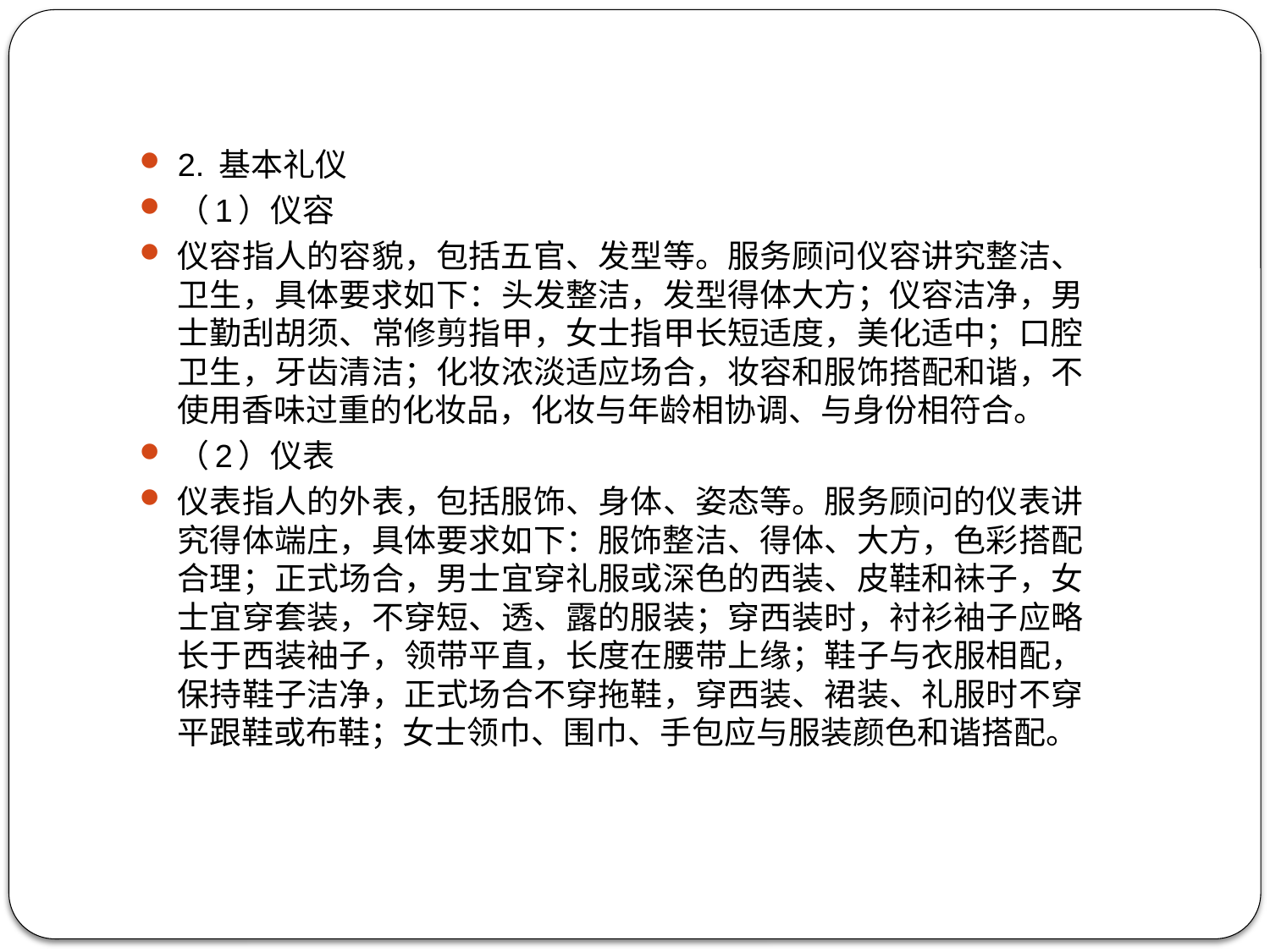

2. 基本礼仪
（1）仪容
仪容指人的容貌，包括五官、发型等。服务顾问仪容讲究整洁、卫生，具体要求如下：头发整洁，发型得体大方；仪容洁净，男士勤刮胡须、常修剪指甲，女士指甲长短适度，美化适中；口腔卫生，牙齿清洁；化妆浓淡适应场合，妆容和服饰搭配和谐，不使用香味过重的化妆品，化妆与年龄相协调、与身份相符合。
（2）仪表
仪表指人的外表，包括服饰、身体、姿态等。服务顾问的仪表讲究得体端庄，具体要求如下：服饰整洁、得体、大方，色彩搭配合理；正式场合，男士宜穿礼服或深色的西装、皮鞋和袜子，女士宜穿套装，不穿短、透、露的服装；穿西装时，衬衫袖子应略长于西装袖子，领带平直，长度在腰带上缘；鞋子与衣服相配，保持鞋子洁净，正式场合不穿拖鞋，穿西装、裙装、礼服时不穿平跟鞋或布鞋；女士领巾、围巾、手包应与服装颜色和谐搭配。